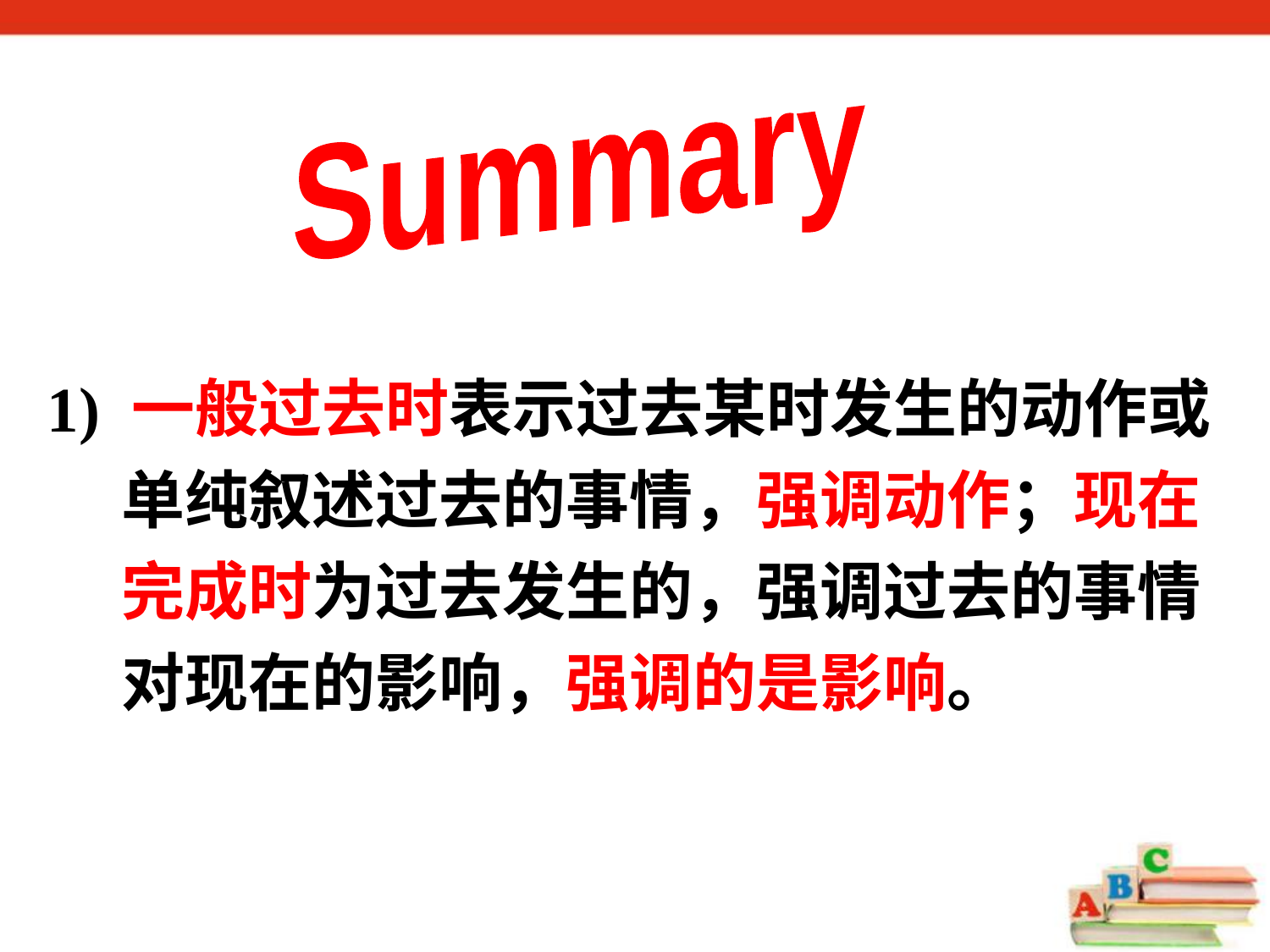

Summary
1) 一般过去时表示过去某时发生的动作或单纯叙述过去的事情，强调动作；现在完成时为过去发生的，强调过去的事情对现在的影响，强调的是影响。